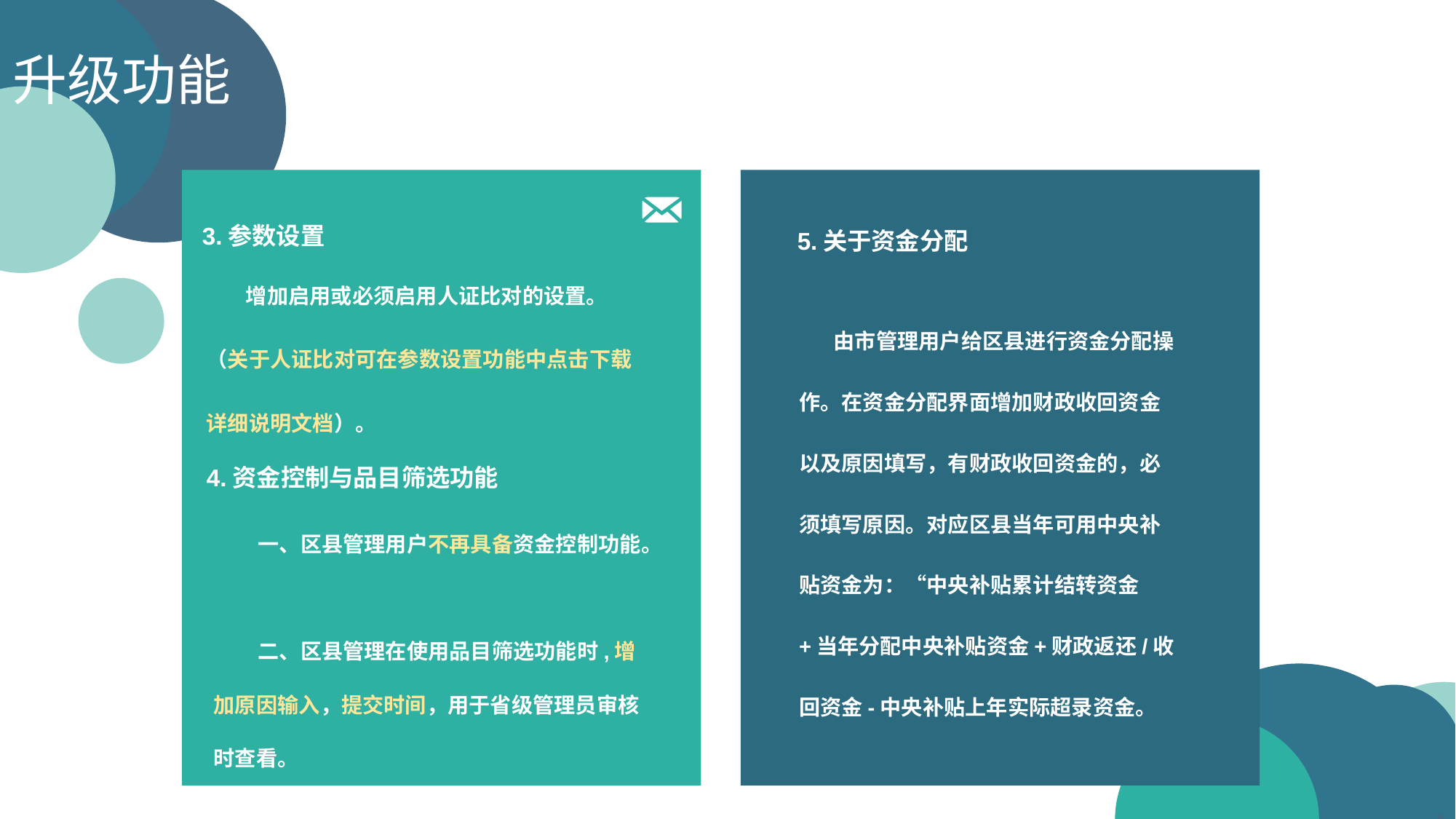

升级功能

       增加启用或必须启用人证比对的设置。（关于人证比对可在参数设置功能中点击下载详细说明文档）。

4.资金控制与品目筛选功能
        一、区县管理用户不再具备资金控制功能。
        二、区县管理在使用品目筛选功能时,增加原因输入，提交时间，用于省级管理员审核时查看。
3.  县管理——参数设置

3.参数设置
5.关于资金分配
      由市管理用户给区县进行资金分配操作。在资金分配界面增加财政收回资金以及原因填写，有财政收回资金的，必须填写原因。对应区县当年可用中央补贴资金为：“中央补贴累计结转资金+当年分配中央补贴资金+财政返还/收回资金-中央补贴上年实际超录资金。